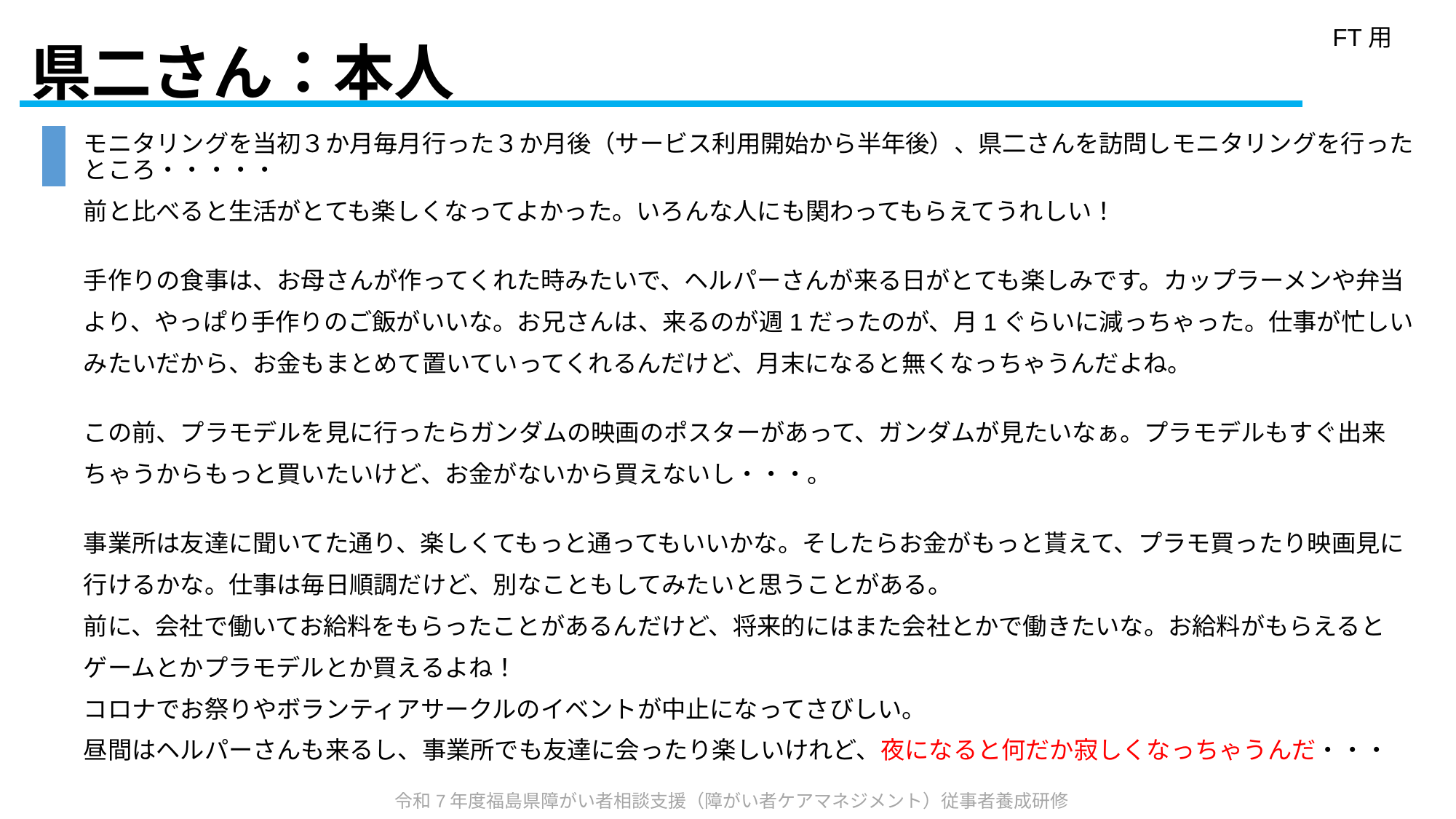

FT用
# 県二さん：本人
モニタリングを当初３か月毎月行った３か月後（サービス利用開始から半年後）、県二さんを訪問しモニタリングを行ったところ・・・・・
前と比べると生活がとても楽しくなってよかった。いろんな人にも関わってもらえてうれしい！

手作りの食事は、お母さんが作ってくれた時みたいで、ヘルパーさんが来る日がとても楽しみです。カップラーメンや弁当
より、やっぱり手作りのご飯がいいな。お兄さんは、来るのが週1だったのが、月1ぐらいに減っちゃった。仕事が忙しい
みたいだから、お金もまとめて置いていってくれるんだけど、月末になると無くなっちゃうんだよね。

この前、プラモデルを見に行ったらガンダムの映画のポスターがあって、ガンダムが見たいなぁ。プラモデルもすぐ出来
ちゃうからもっと買いたいけど、お金がないから買えないし・・・。

事業所は友達に聞いてた通り、楽しくてもっと通ってもいいかな。そしたらお金がもっと貰えて、プラモ買ったり映画見に
行けるかな。仕事は毎日順調だけど、別なこともしてみたいと思うことがある。
前に、会社で働いてお給料をもらったことがあるんだけど、将来的にはまた会社とかで働きたいな。お給料がもらえると
ゲームとかプラモデルとか買えるよね！
コロナでお祭りやボランティアサークルのイベントが中止になってさびしい。
昼間はヘルパーさんも来るし、事業所でも友達に会ったり楽しいけれど、夜になると何だか寂しくなっちゃうんだ・・・
 令和7年度福島県障がい者相談支援（障がい者ケアマネジメント）従事者養成研修